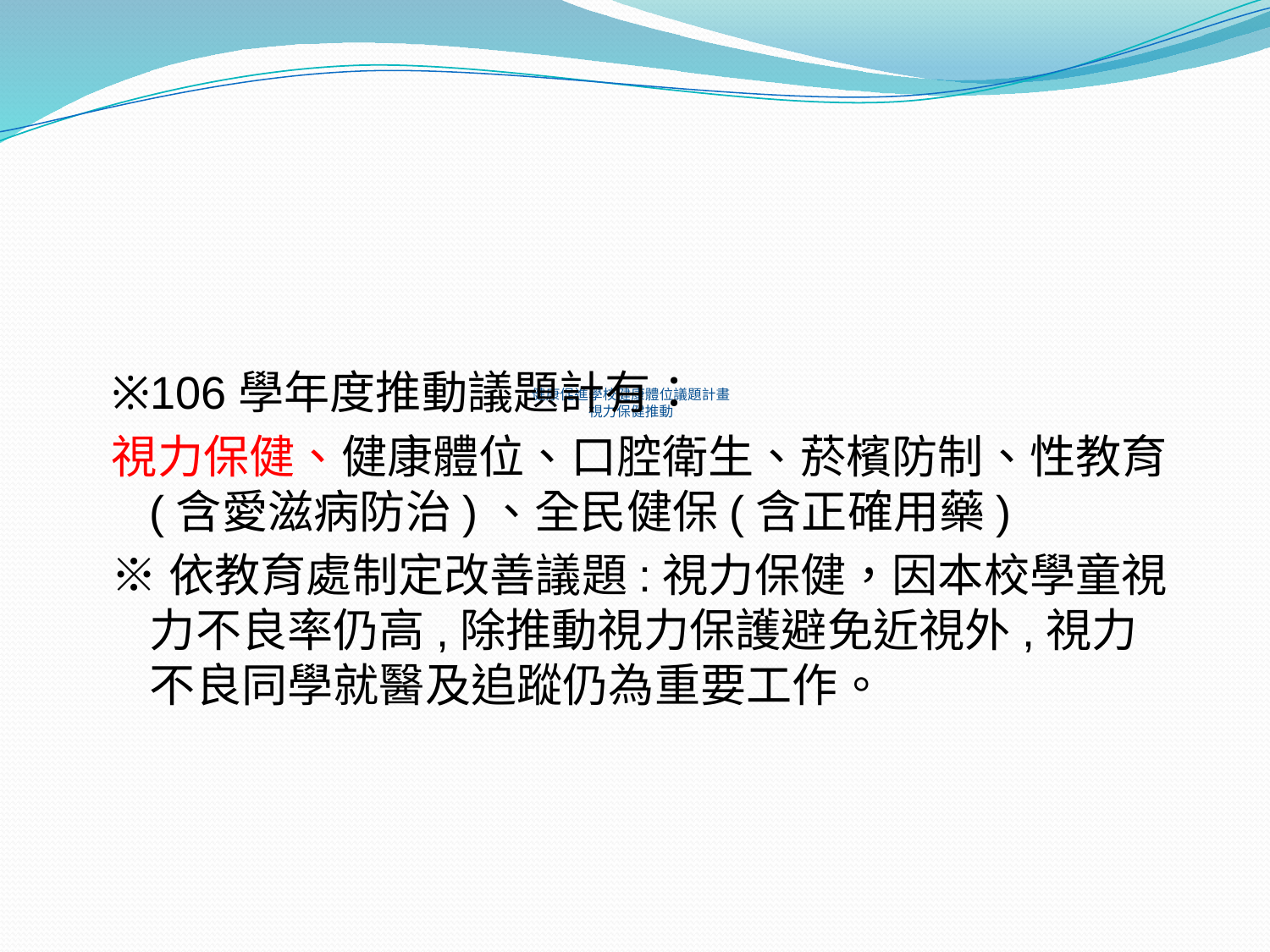

# 健康促進學校健康體位議題計畫 視力保健推動
※106學年度推動議題計有：
視力保健、健康體位、口腔衛生、菸檳防制、性教育(含愛滋病防治)、全民健保(含正確用藥)
※依教育處制定改善議題:視力保健，因本校學童視力不良率仍高,除推動視力保護避免近視外,視力不良同學就醫及追蹤仍為重要工作。